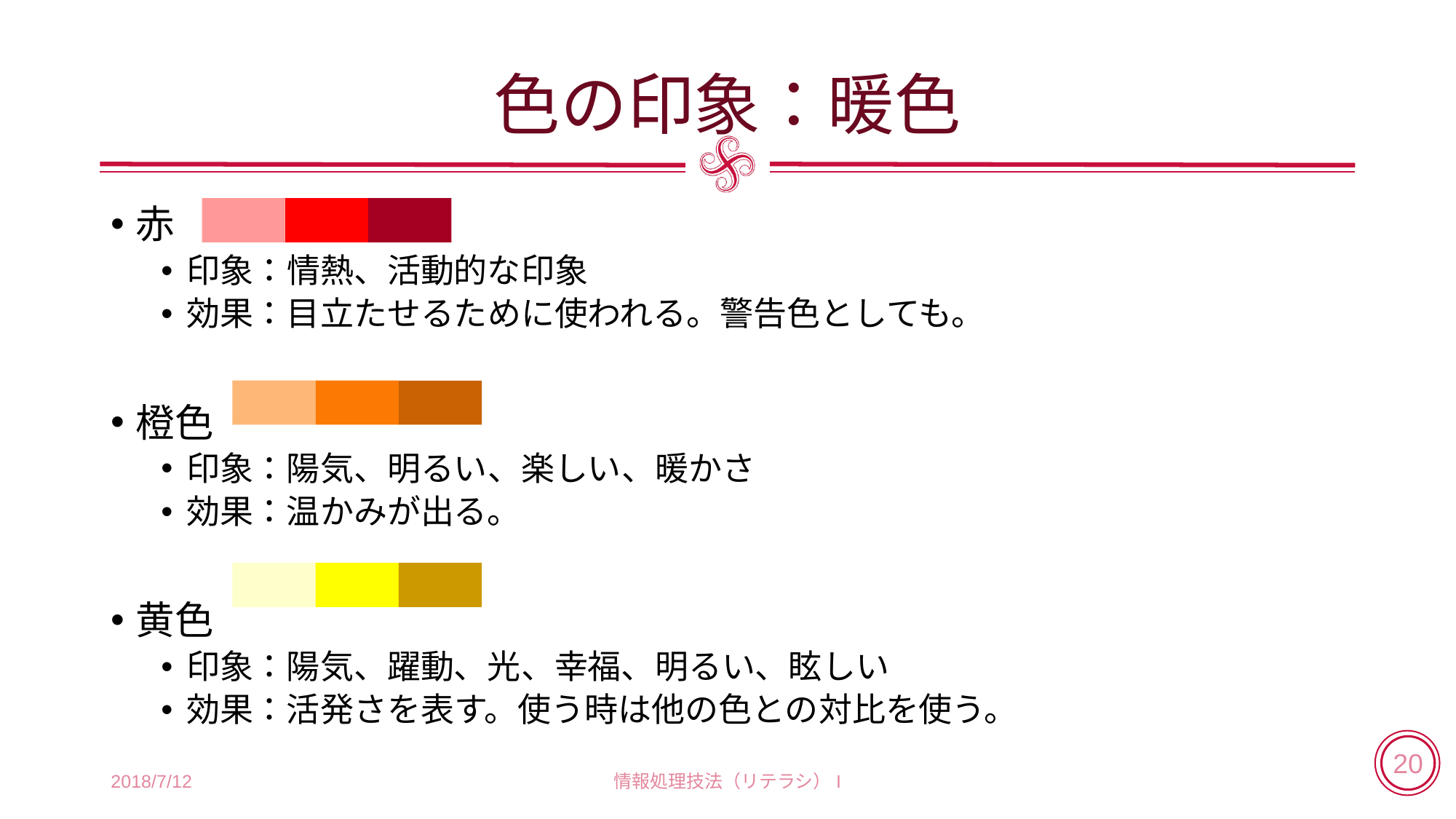

# 色の印象：暖色

赤
印象：情熱、活動的な印象
効果：目立たせるために使われる。警告色としても。

橙色
印象：陽気、明るい、楽しい、暖かさ
効果：温かみが出る。

黄色
印象：陽気、躍動、光、幸福、明るい、眩しい
効果：活発さを表す。使う時は他の色との対比を使う。

2018/7/12
情報処理技法（リテラシ）I